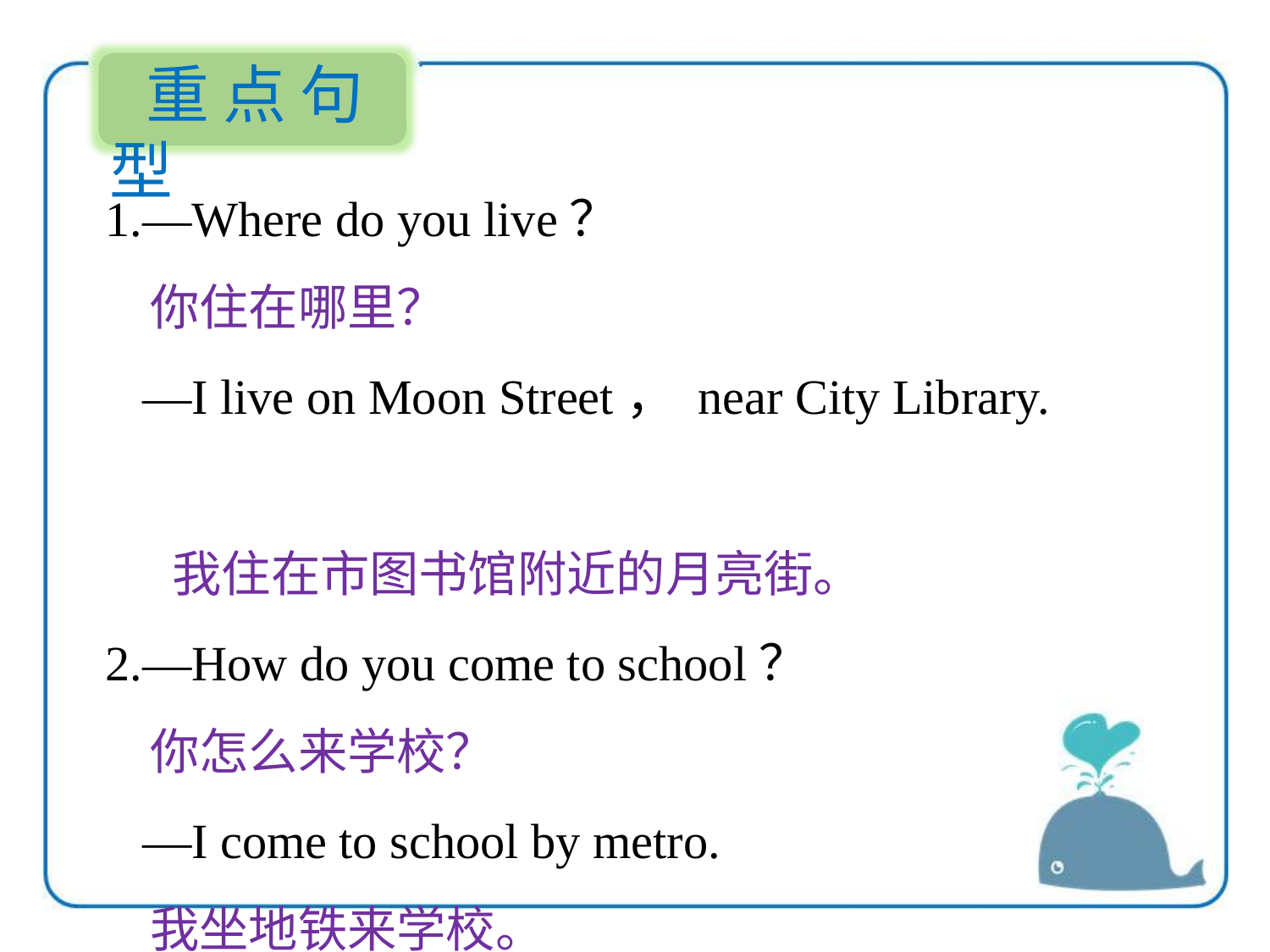

重点句型

1.—Where do you live？
   你住在哪里？
   —I live on Moon Street， near City Library.
     我住在市图书馆附近的月亮街。
2.—How do you come to school？
   你怎么来学校？
   —I come to school by metro.
   我坐地铁来学校。